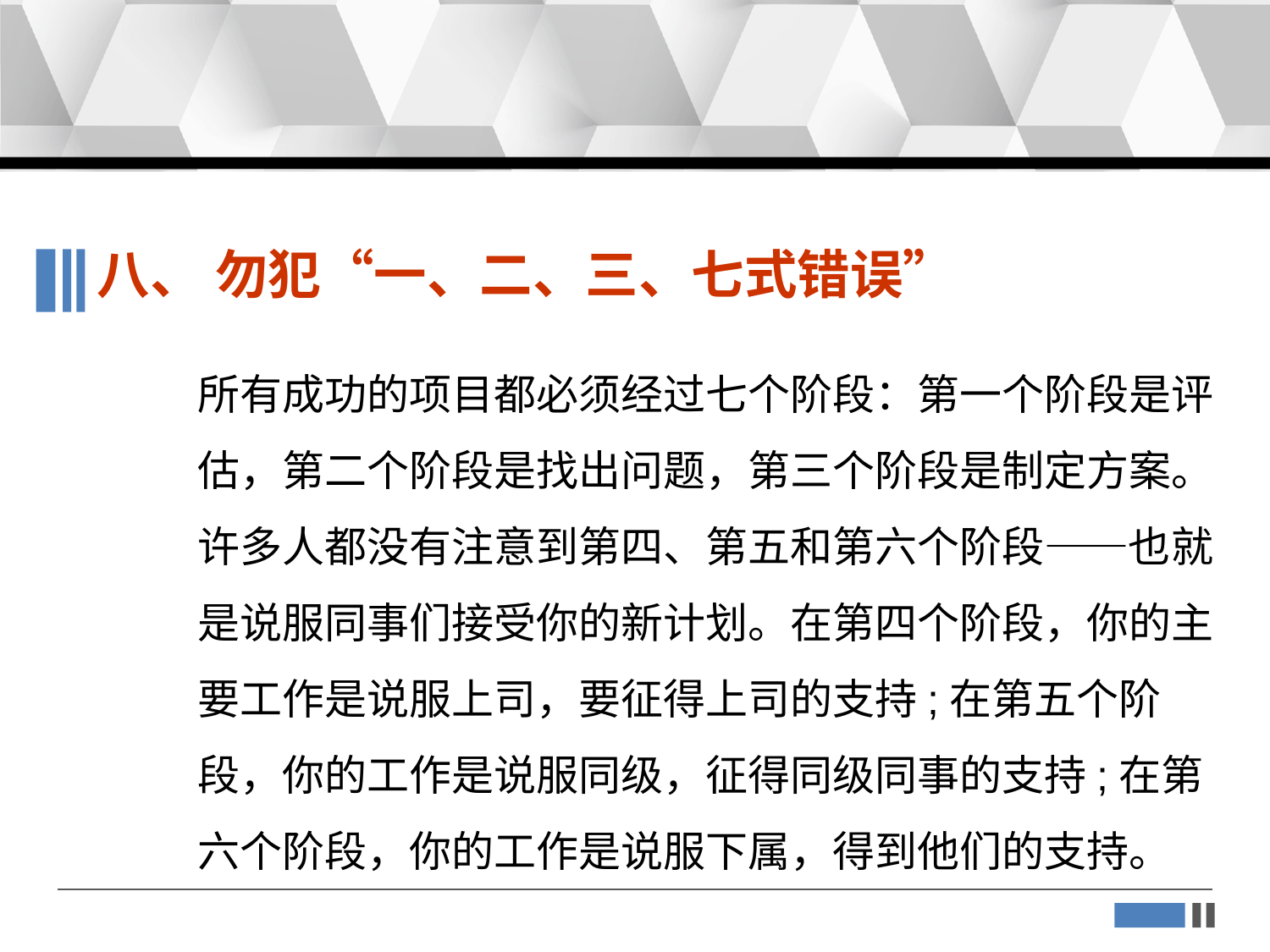

八、 勿犯“一、二、三、七式错误”

所有成功的项目都必须经过七个阶段：第一个阶段是评估，第二个阶段是找出问题，第三个阶段是制定方案。许多人都没有注意到第四、第五和第六个阶段——也就是说服同事们接受你的新计划。在第四个阶段，你的主要工作是说服上司，要征得上司的支持;在第五个阶段，你的工作是说服同级，征得同级同事的支持;在第六个阶段，你的工作是说服下属，得到他们的支持。